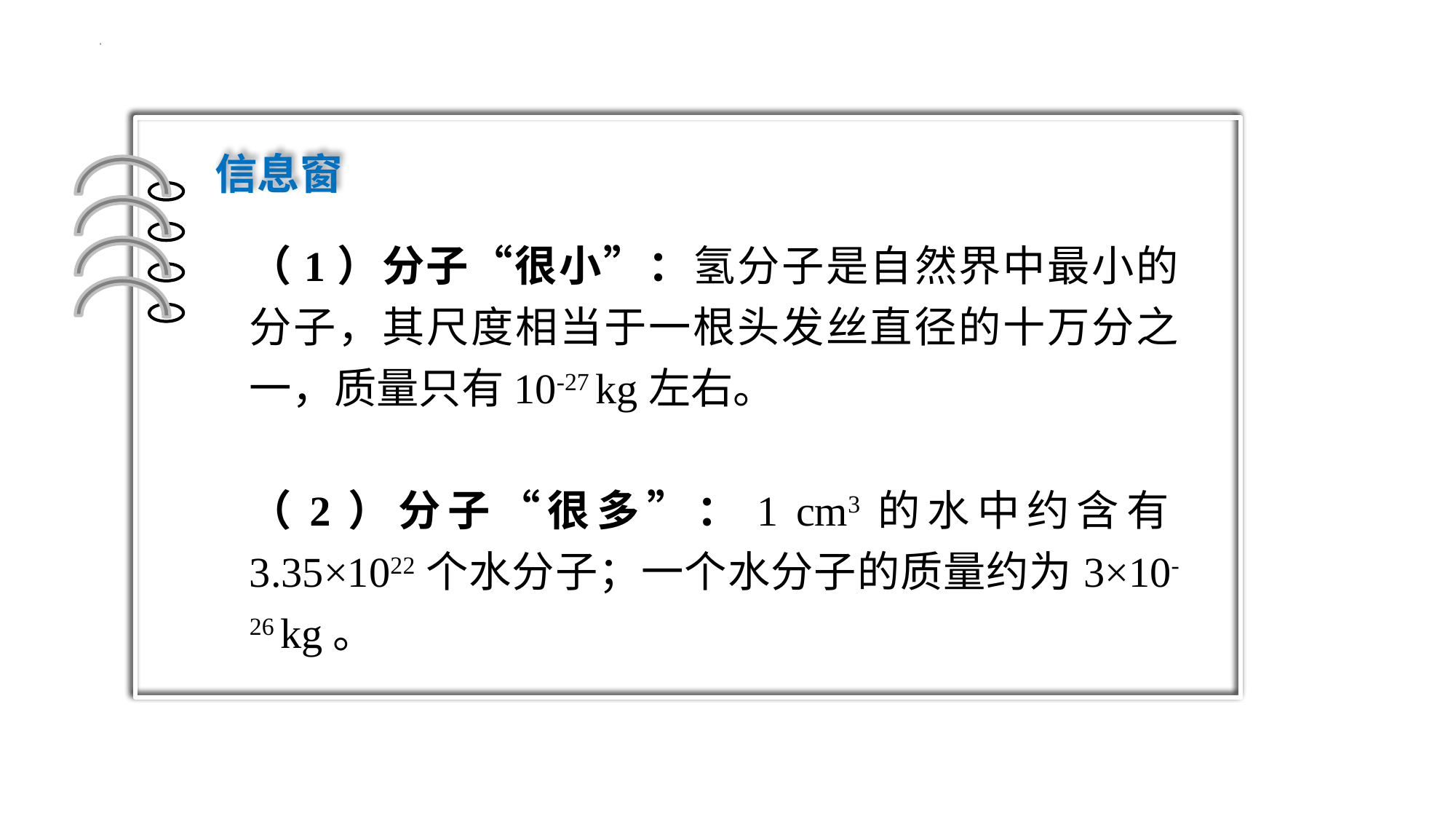

信息窗

（1）分子“很小”：氢分子是自然界中最小的分子，其尺度相当于一根头发丝直径的十万分之一，质量只有10-27 kg左右。

（2）分子“很多”：1 cm3的水中约含有3.35×1022个水分子；一个水分子的质量约为3×10-26 kg。